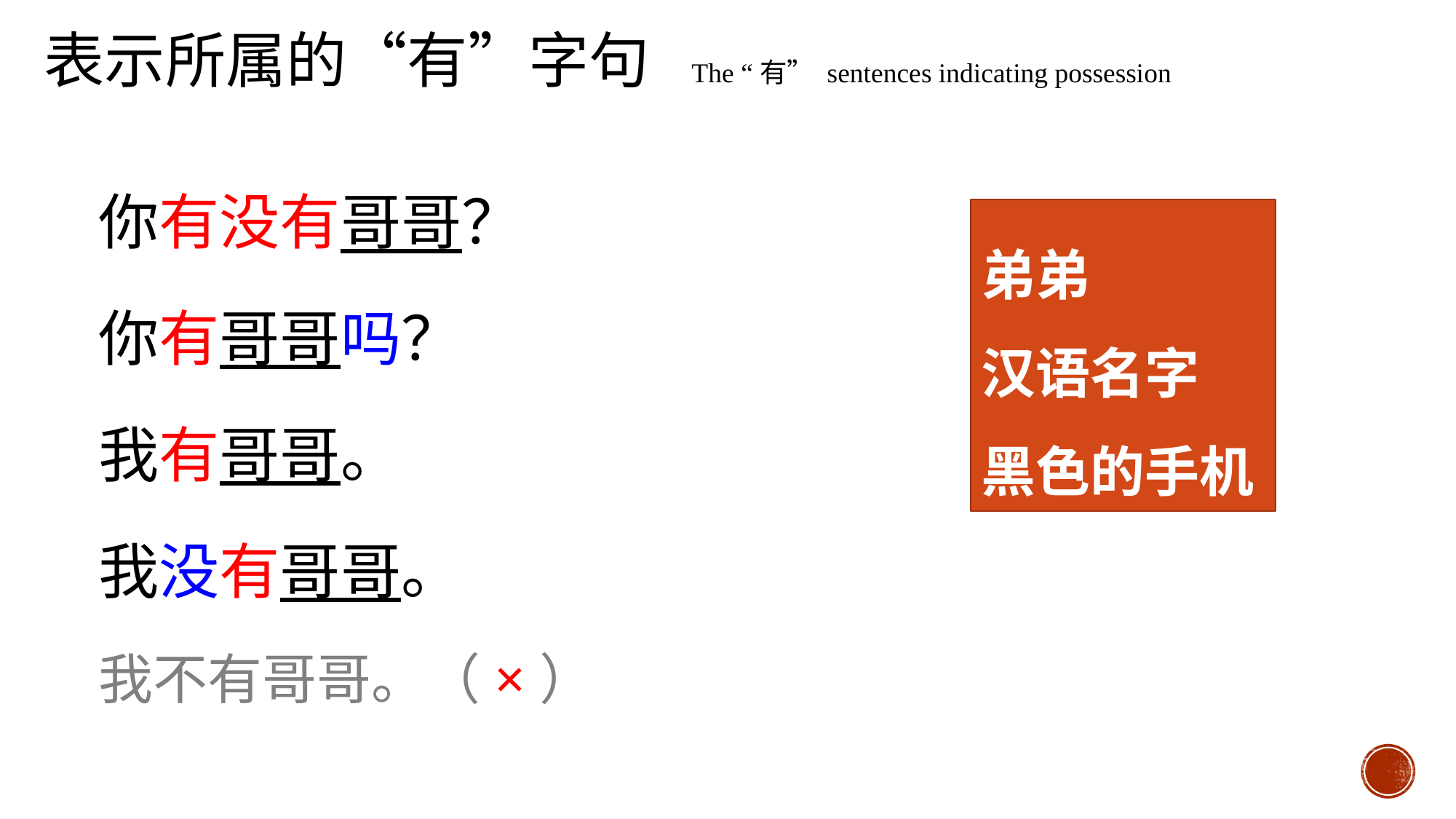

表示所属的“有”字句  The “有” sentences indicating possession
你有没有哥哥？
你有哥哥吗？
我有哥哥。
我没有哥哥。
我不有哥哥。（×）
弟弟
汉语名字
黑色的手机